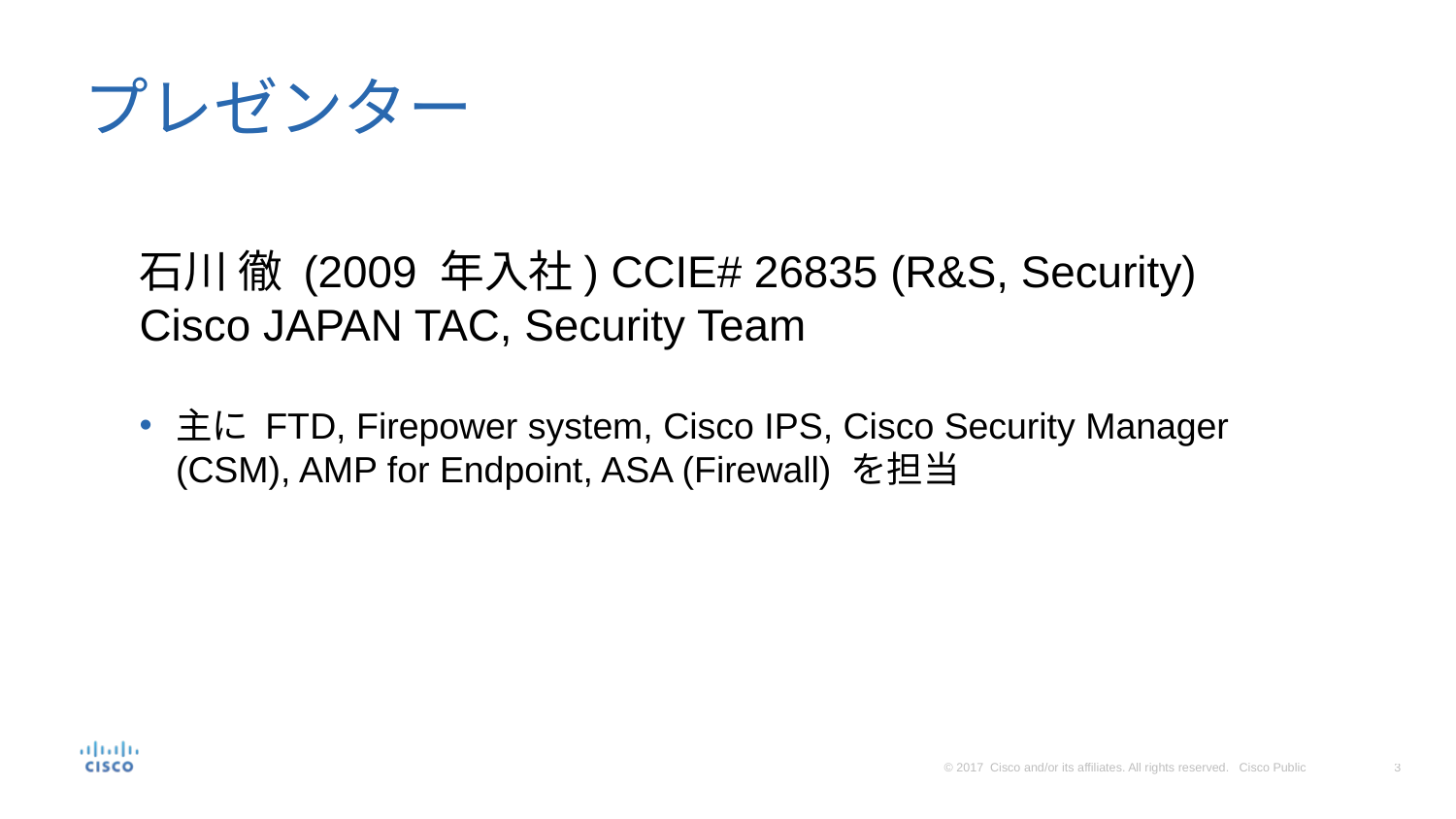

# プレゼンター
石川 徹 (2009 年入社) CCIE# 26835 (R&S, Security)
Cisco JAPAN TAC, Security Team

主に FTD, Firepower system, Cisco IPS, Cisco Security Manager (CSM), AMP for Endpoint, ASA (Firewall) を担当